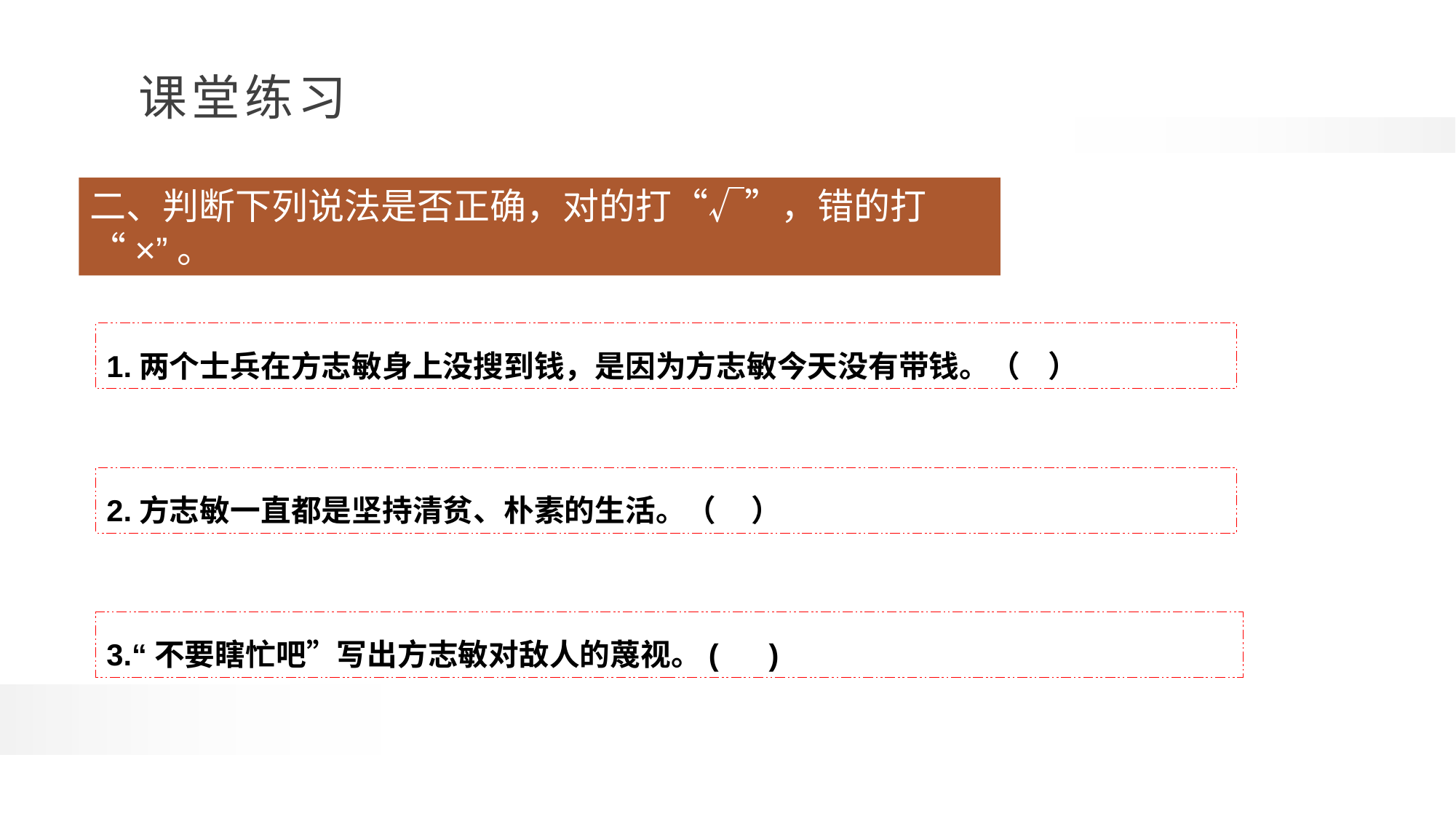

二、判断下列说法是否正确，对的打“√”，错的打“×”。
1.两个士兵在方志敏身上没搜到钱，是因为方志敏今天没有带钱。（    ）
2.方志敏一直都是坚持清贫、朴素的生活。（     ）
3.“不要瞎忙吧”写出方志敏对敌人的蔑视。(      )